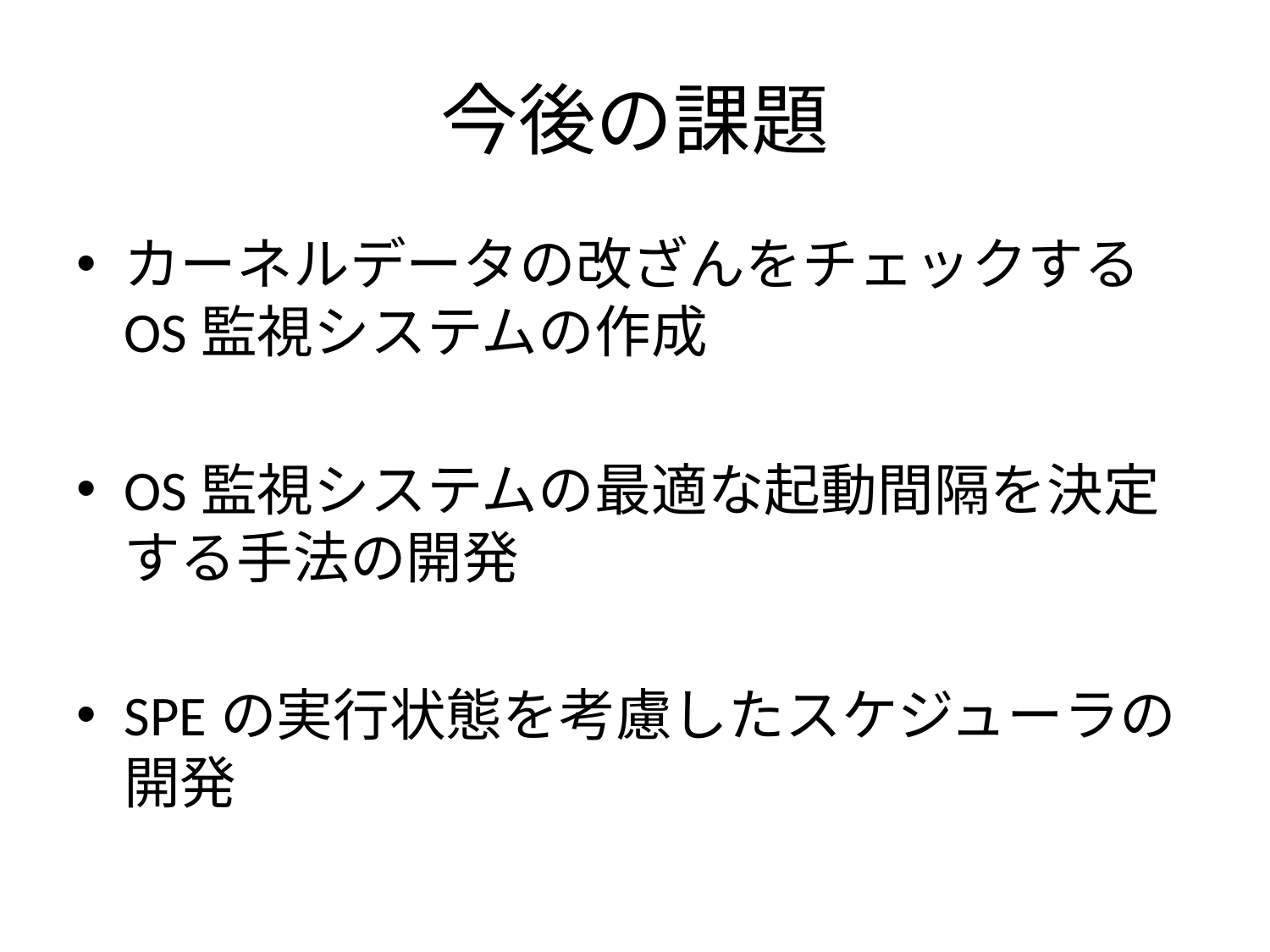

# 今後の課題
カーネルデータの改ざんをチェックする
OS監視システムの作成

OS監視システムの最適な起動間隔を決定する手法の開発

SPEの実行状態を考慮したスケジューラの開発